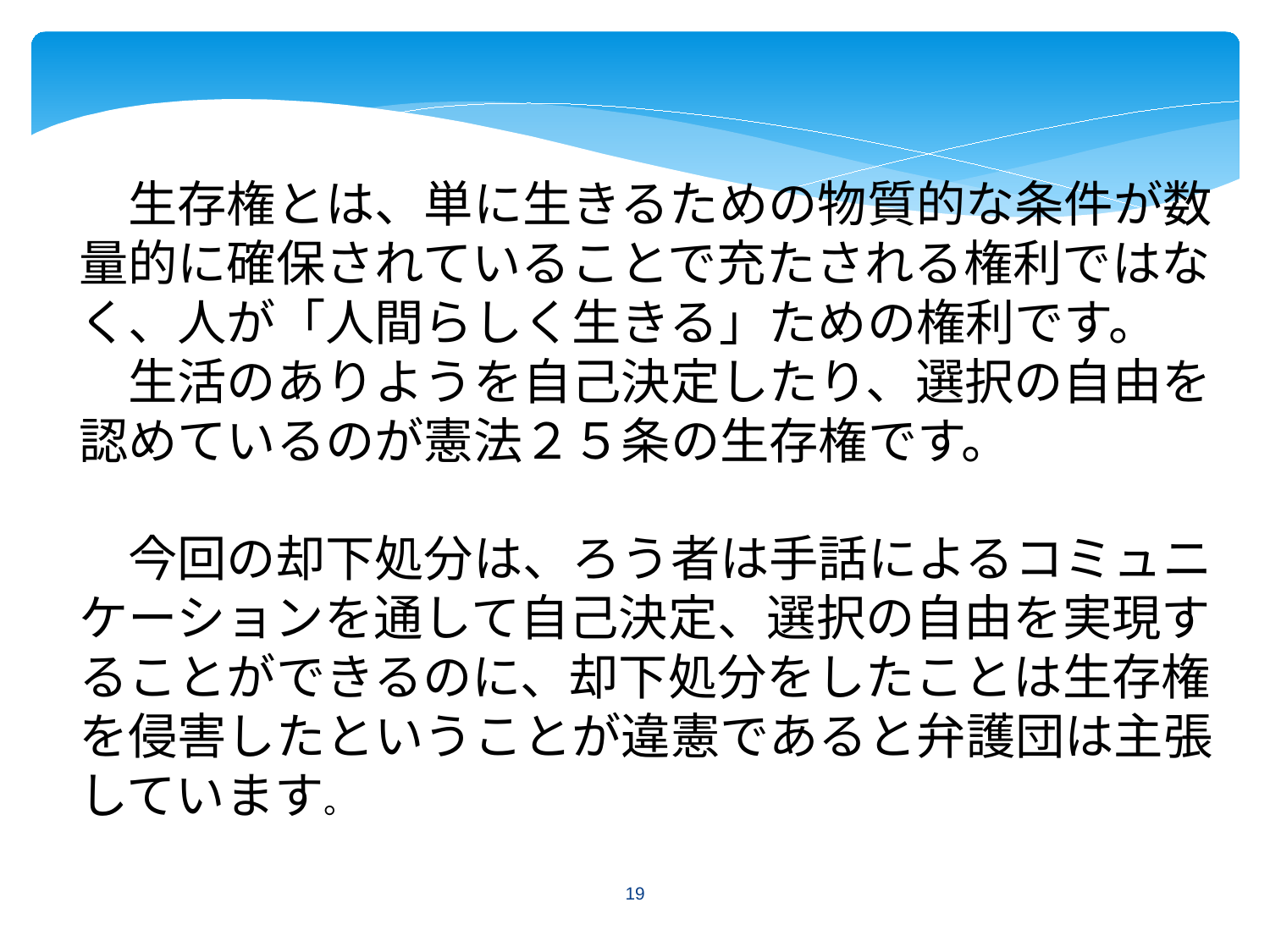

生存権とは、単に生きるための物質的な条件が数量的に確保されていることで充たされる権利ではなく、人が「人間らしく生きる」ための権利です。
　生活のありようを自己決定したり、選択の自由を認めているのが憲法２５条の生存権です。

　今回の却下処分は、ろう者は手話によるコミュニケーションを通して自己決定、選択の自由を実現することができるのに、却下処分をしたことは生存権を侵害したということが違憲であると弁護団は主張しています。
19